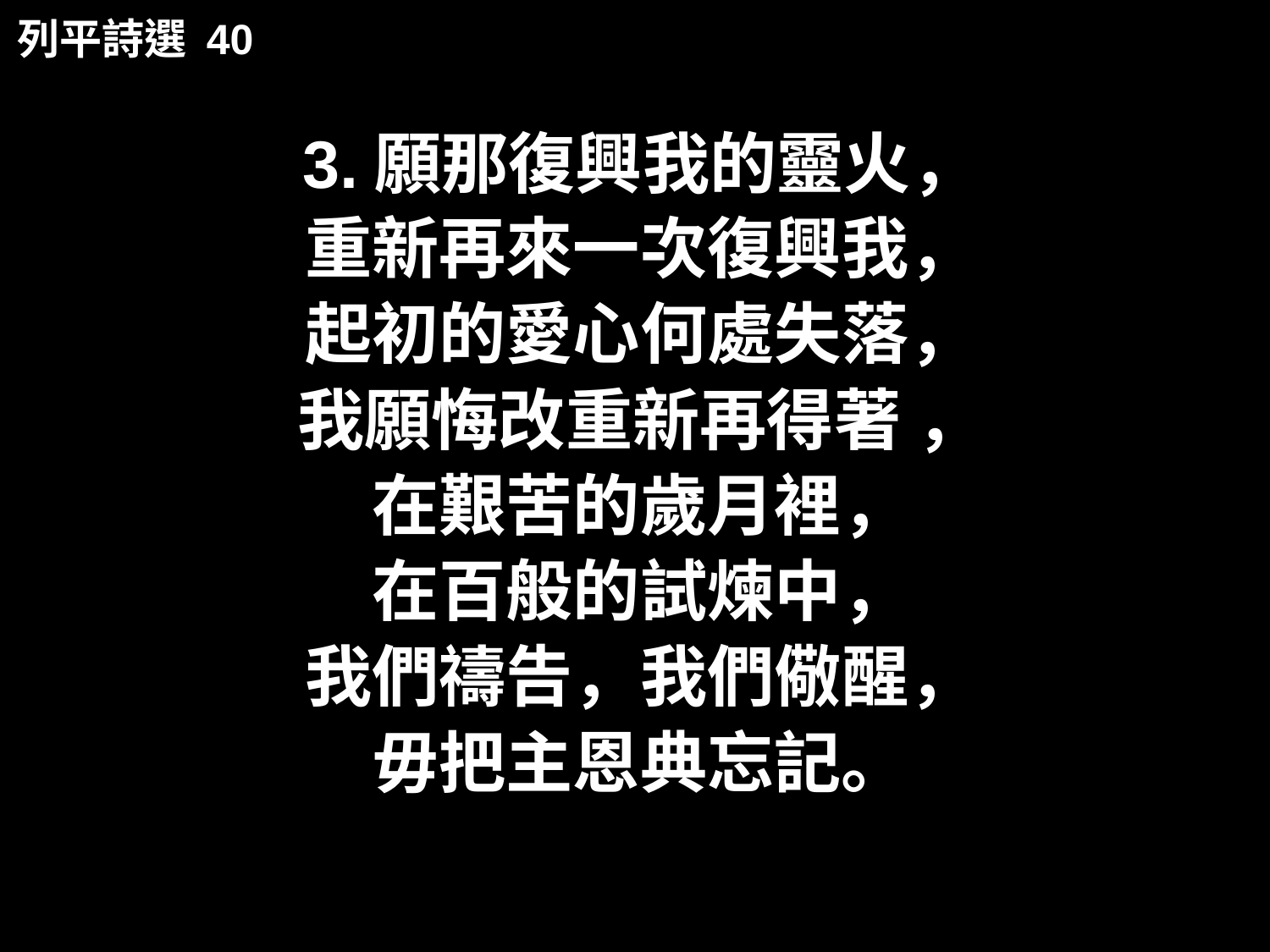

列平詩選 40
3.願那復興我的靈火，
重新再來一次復興我，
起初的愛心何處失落，
我願悔改重新再得著 ，
在艱苦的歲月裡，
在百般的試煉中，
我們禱告，我們儆醒，
毋把主恩典忘記。